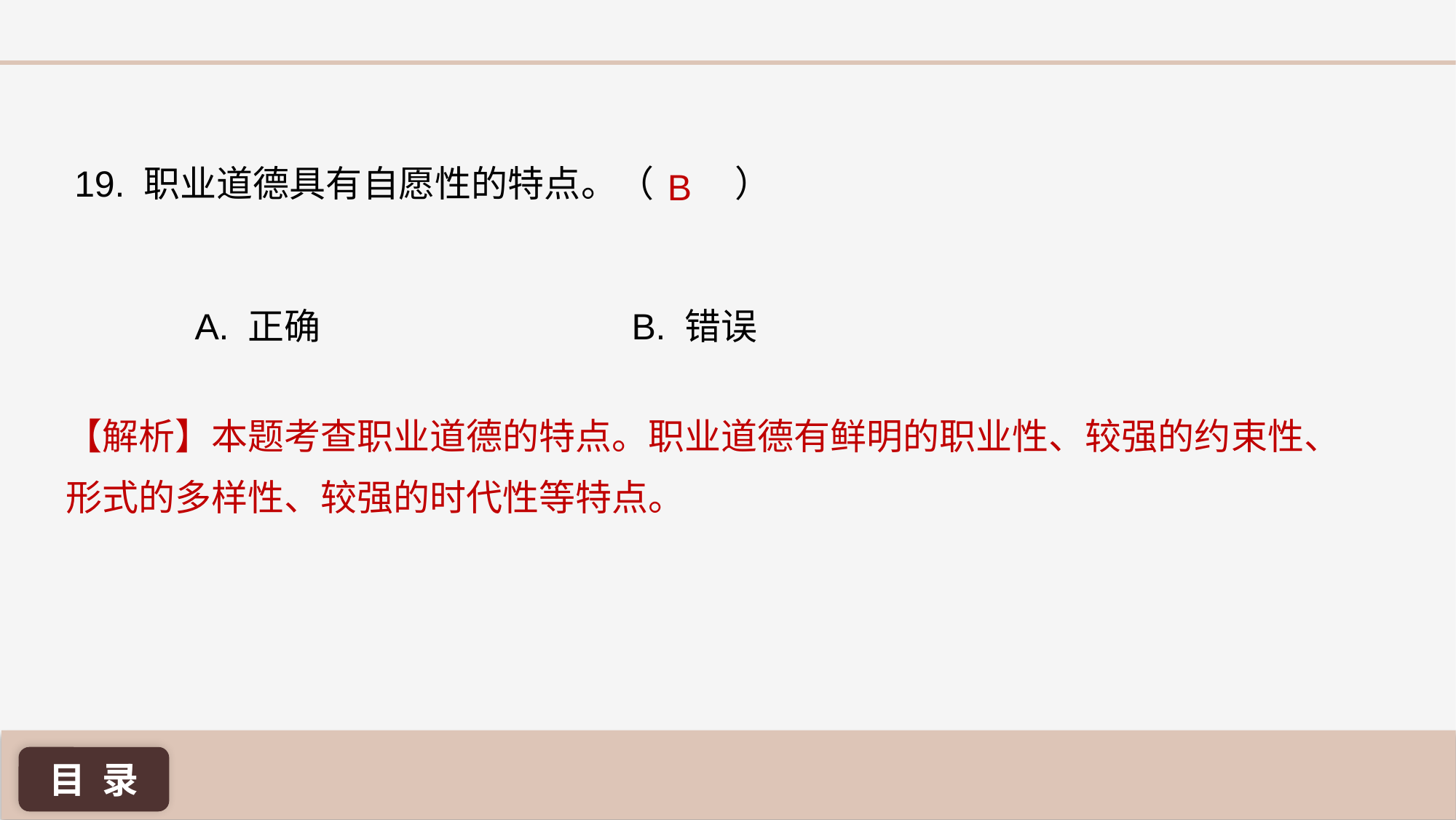

19. 职业道德具有自愿性的特点。（          ）
B
A. 正确 			B. 错误
【解析】本题考查职业道德的特点。职业道德有鲜明的职业性、较强的约束性、形式的多样性、较强的时代性等特点。